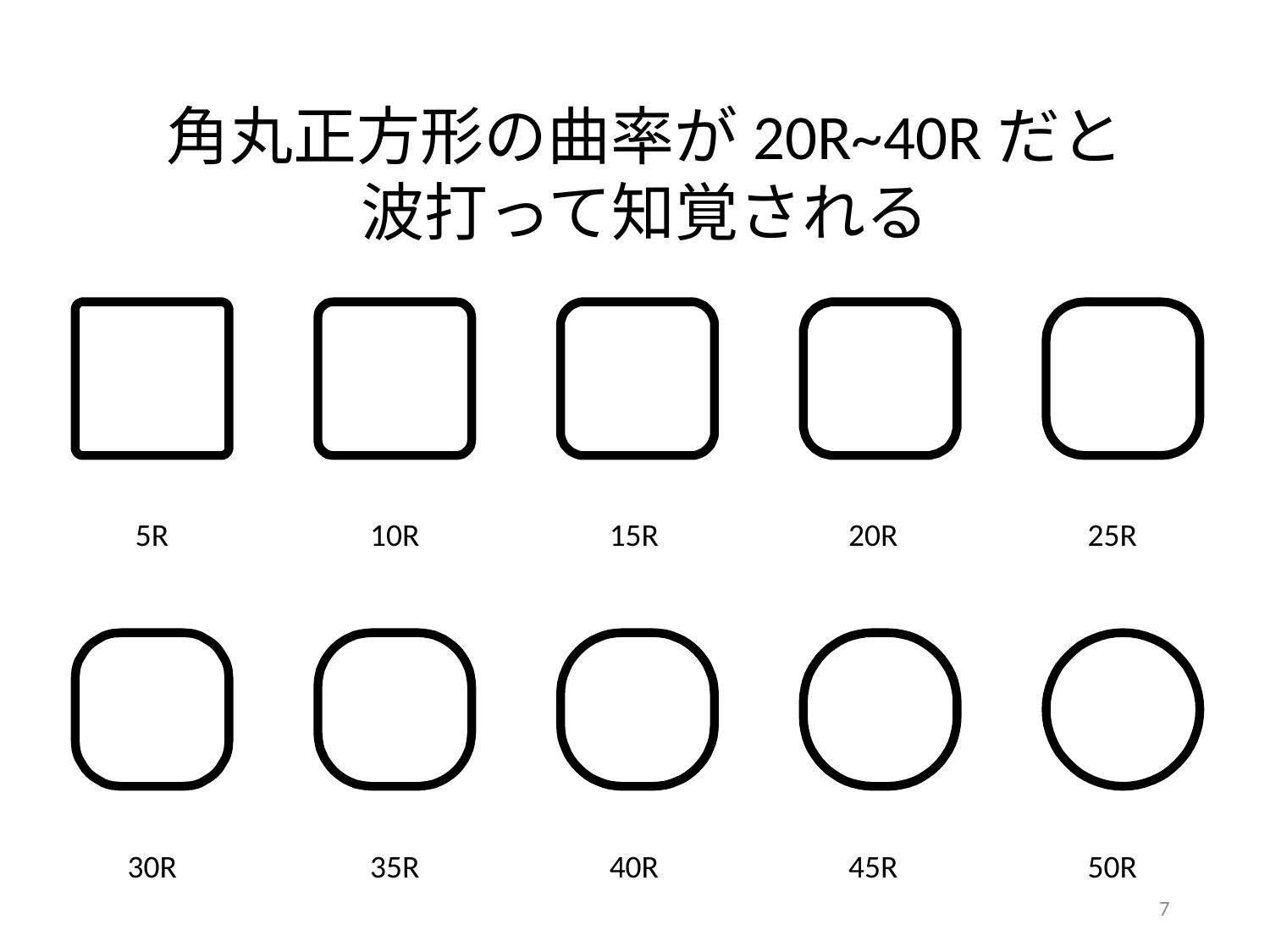

角丸正方形の曲率が20R~40Rだと
波打って知覚される

5R
10R
15R
25R
20R

30R
35R
40R
50R
45R
7